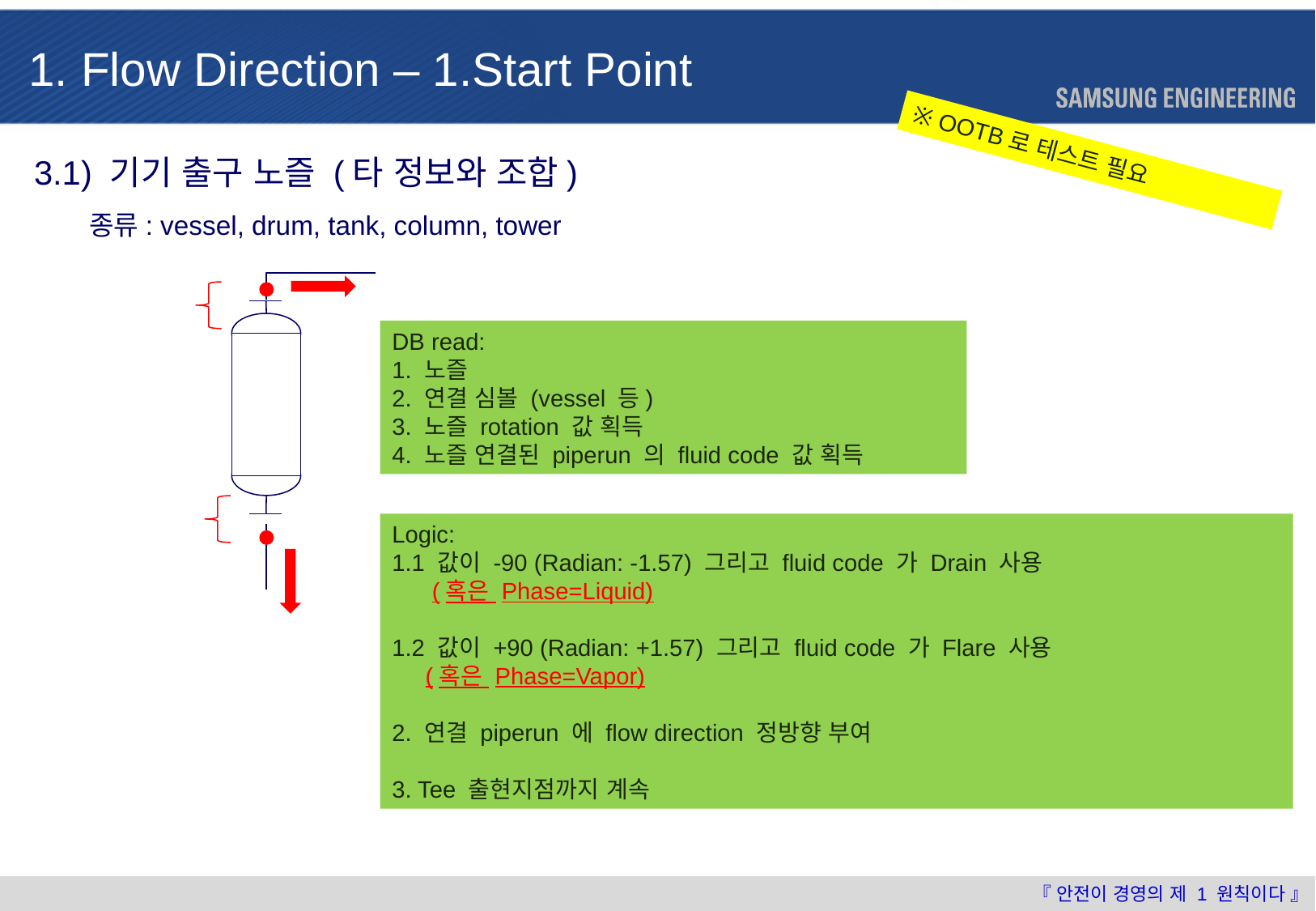

1. Flow Direction – 1.Start Point
※ OOTB로 테스트 필요
3.1) 기기 출구 노즐 (타 정보와 조합)
 종류: vessel, drum, tank, column, tower

DB read:
1. 노즐
2. 연결 심볼 (vessel 등)
3. 노즐 rotation 값 획득
4. 노즐 연결된 piperun 의 fluid code 값 획득

Logic:
1.1 값이 -90 (Radian: -1.57) 그리고 fluid code 가 Drain 사용
      (혹은 Phase=Liquid)

1.2 값이 +90 (Radian: +1.57) 그리고 fluid code 가 Flare 사용
     (혹은 Phase=Vapor)

2. 연결 piperun 에 flow direction 정방향 부여

3. Tee 출현지점까지 계속

최영진
확인
이거 구현이 어려워 보이는데 liquid contactor는 아래가 입군데 리퀴드임 일단 OPC 기준 direction으로 구현 후 수정하는 방안으로 갑시다